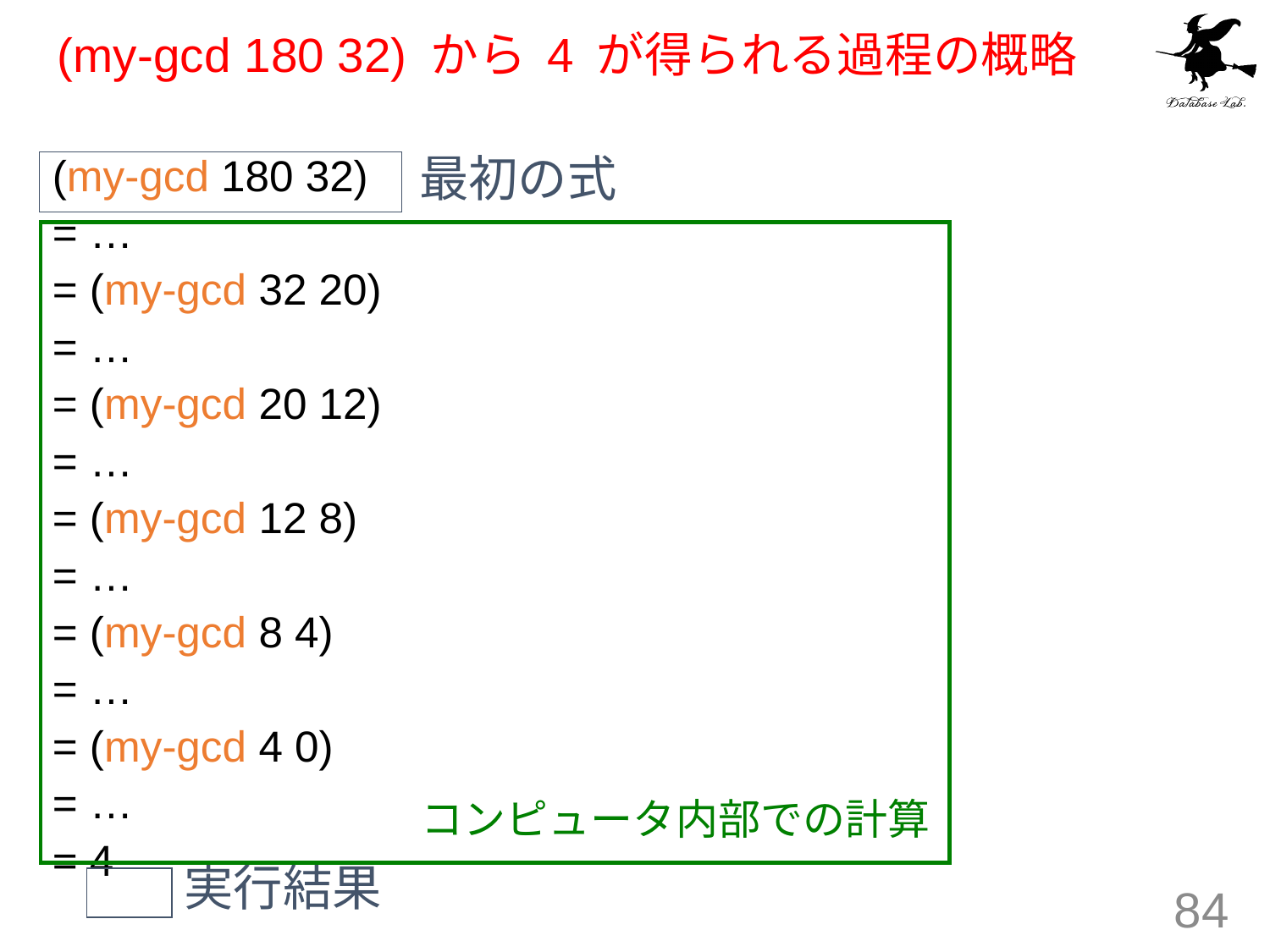

# (my-gcd 180 32) から 4 が得られる過程の概略
最初の式
(my-gcd 180 32)
= …
= (my-gcd 32 20)
= …
= (my-gcd 20 12)
= …
= (my-gcd 12 8)
= …
= (my-gcd 8 4)
= …
= (my-gcd 4 0)
= …
= 4

コンピュータ内部での計算
実行結果

84